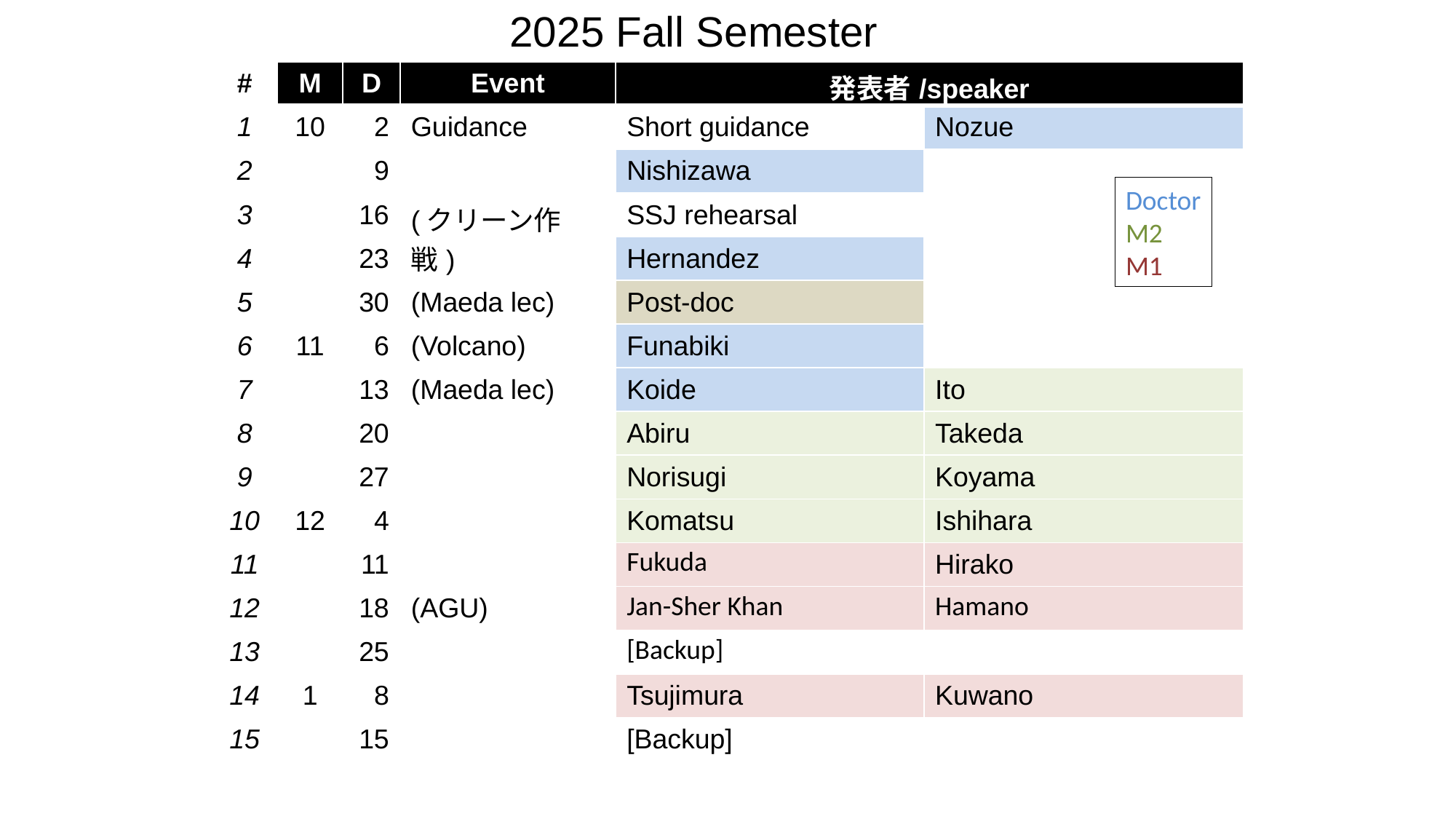

2025 Fall Semester
| # | M | D | Event | 発表者/speaker |  |
| --- | --- | --- | --- | --- | --- |
| 1 | 10 | 2 | Guidance | Short guidance | Nozue |
| 2 |  | 9 |  | Nishizawa |  |
| 3 |  | 16 | (クリーン作戦) | SSJ rehearsal |  |
| 4 |  | 23 |  | Hernandez |  |
| 5 |  | 30 | (Maeda lec) | Post-doc |  |
| 6 | 11 | 6 | (Volcano) | Funabiki |  |
| 7 |  | 13 | (Maeda lec) | Koide | Ito |
| 8 |  | 20 |  | Abiru | Takeda |
| 9 |  | 27 |  | Norisugi | Koyama |
| 10 | 12 | 4 |  | Komatsu | Ishihara |
| 11 |  | 11 |  | Fukuda | Hirako |
| 12 |  | 18 | (AGU) | Jan-Sher Khan | Hamano |
| 13 |  | 25 |  | [Backup] |  |
| 14 | 1 | 8 |  | Tsujimura | Kuwano |
| 15 |  | 15 |  | [Backup] |  |
Doctor
M2
M1